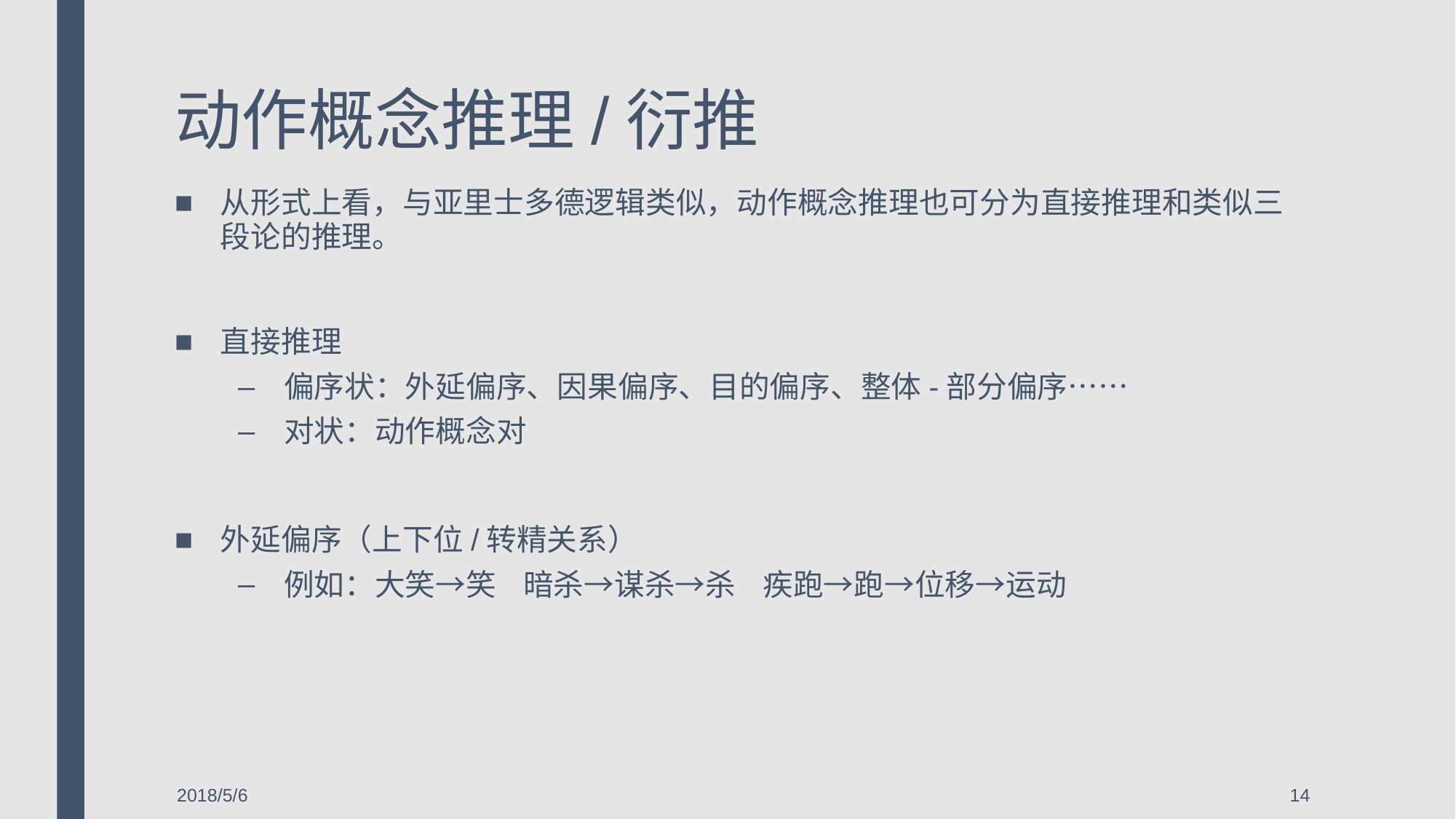

# 动作概念推理/衍推
从形式上看，与亚里士多德逻辑类似，动作概念推理也可分为直接推理和类似三段论的推理。

直接推理
偏序状：外延偏序、因果偏序、目的偏序、整体-部分偏序……
对状：动作概念对

外延偏序（上下位/转精关系）
例如：大笑→笑    暗杀→谋杀→杀    疾跑→跑→位移→运动
2018/5/6
14